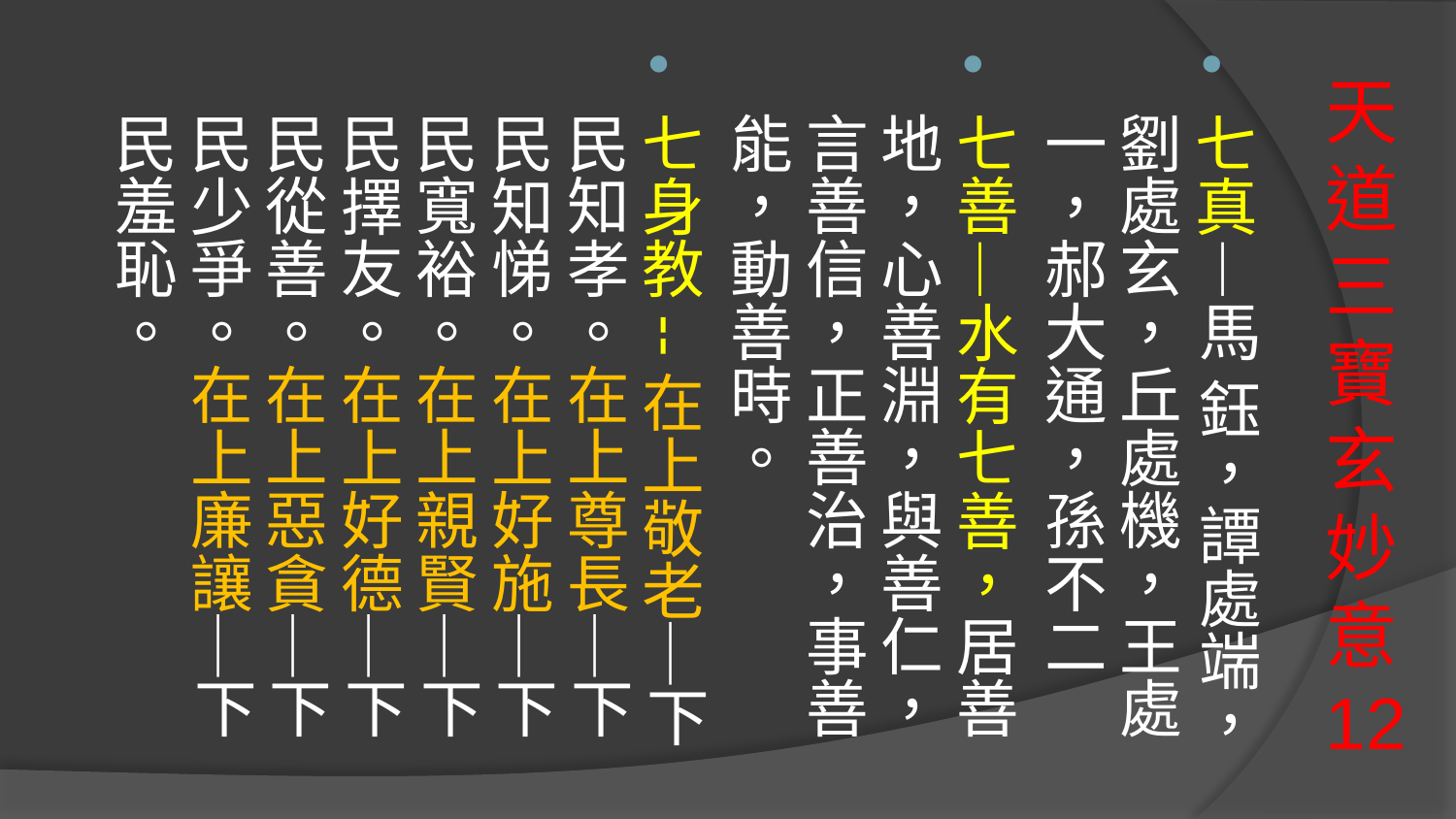

七真—馬 鈺，譚處端，
劉處玄，丘處機，王處一，郝大通，孫不二
七善—水有七善，居善地，心善淵，與善仁，言善信，正善治，事善能，動善時。
七身教--在上敬老─下民知孝。在上尊長─下民知悌。在上好施─下民寬裕。在上親賢─下民擇友。在上好德─下民從善。在上惡貪─下民少爭。在上廉讓─下民羞恥。
# 天道三寶玄妙意12